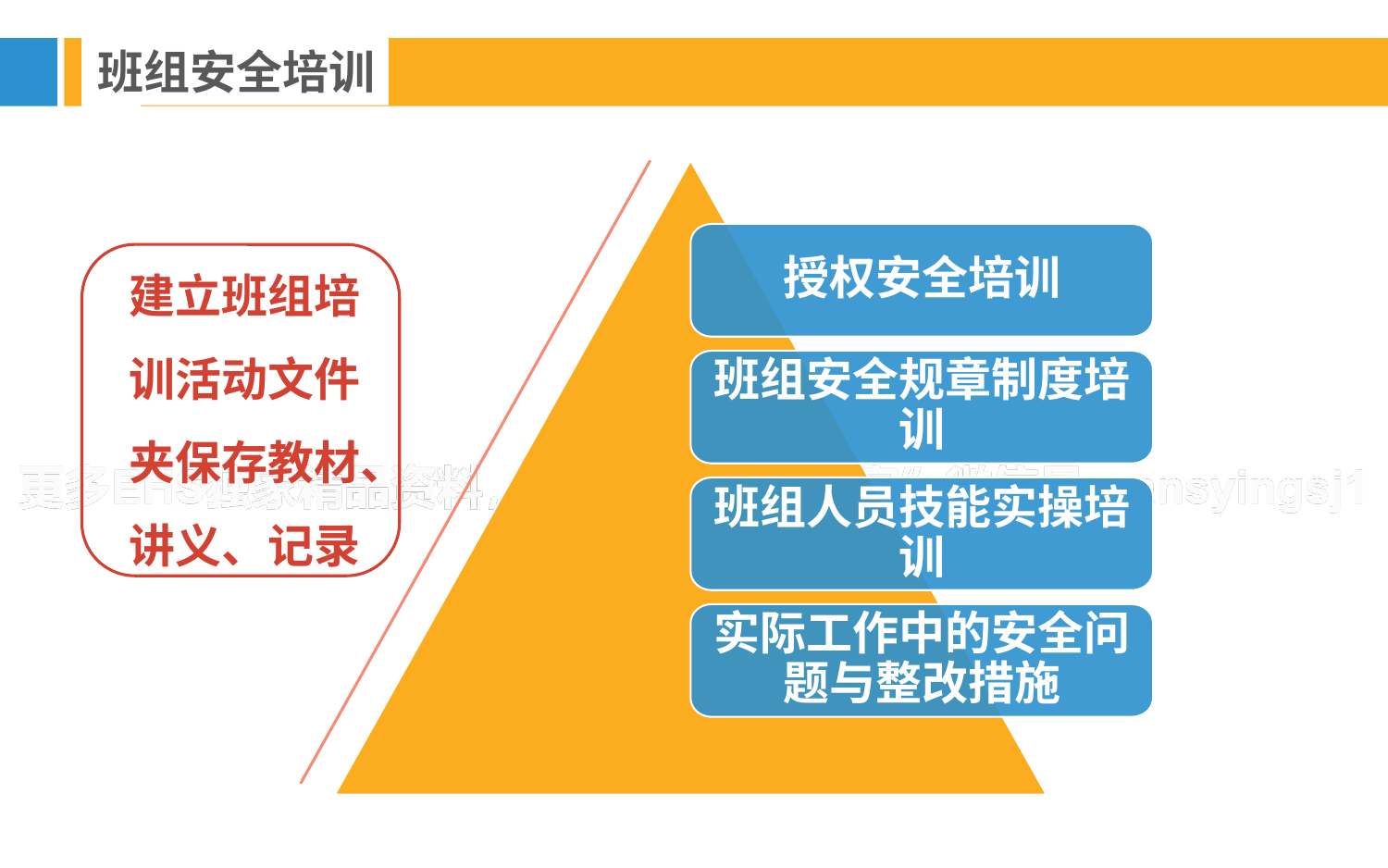

班组安全培训

授权安全培训
班组安全规章制度培训
班组人员技能实操培训
实际工作中的安全问题与整改措施
建立班组培训活动文件夹保存教材、讲义、记录